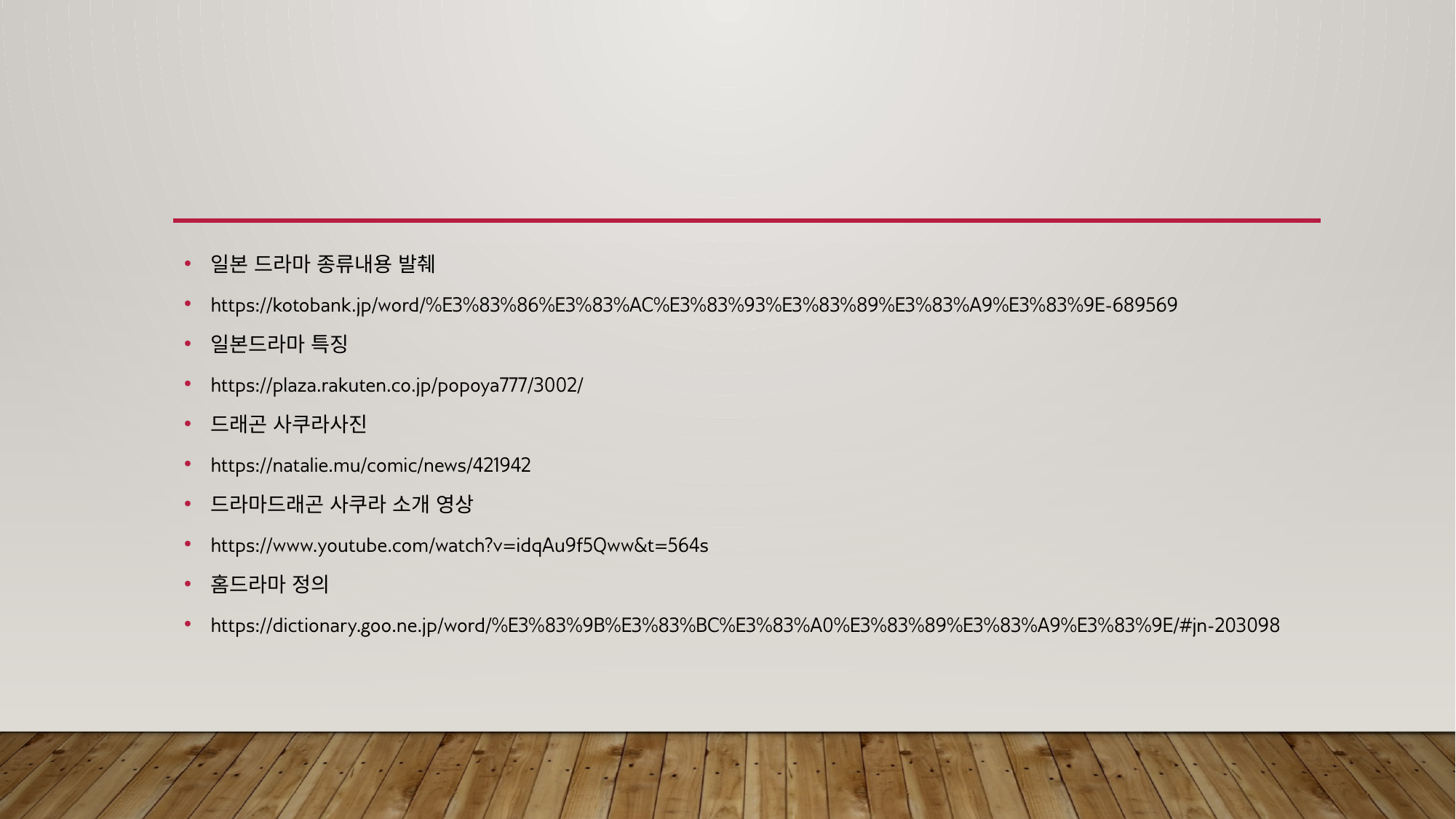

#
일본 드라마 종류내용 발췌
https://kotobank.jp/word/%E3%83%86%E3%83%AC%E3%83%93%E3%83%89%E3%83%A9%E3%83%9E-689569
일본드라마 특징
https://plaza.rakuten.co.jp/popoya777/3002/
드래곤 사쿠라사진
https://natalie.mu/comic/news/421942
드라마드래곤 사쿠라 소개 영상
https://www.youtube.com/watch?v=idqAu9f5Qww&t=564s
홈드라마 정의
https://dictionary.goo.ne.jp/word/%E3%83%9B%E3%83%BC%E3%83%A0%E3%83%89%E3%83%A9%E3%83%9E/#jn-203098